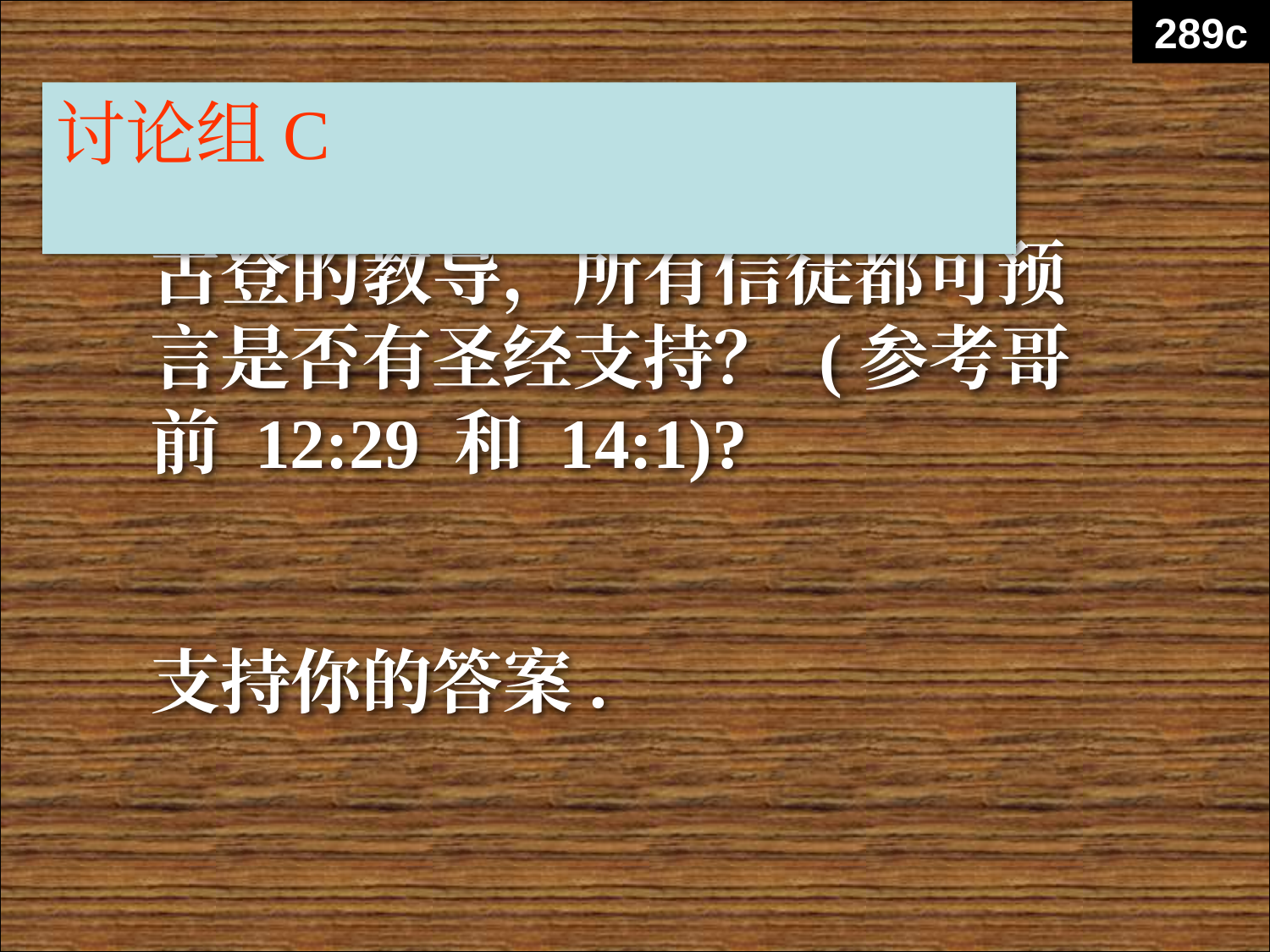

289c
讨论组C
古登的教导，所有信徒都可预言是否有圣经支持？ (参考哥前 12:29 和 14:1)?

支持你的答案.